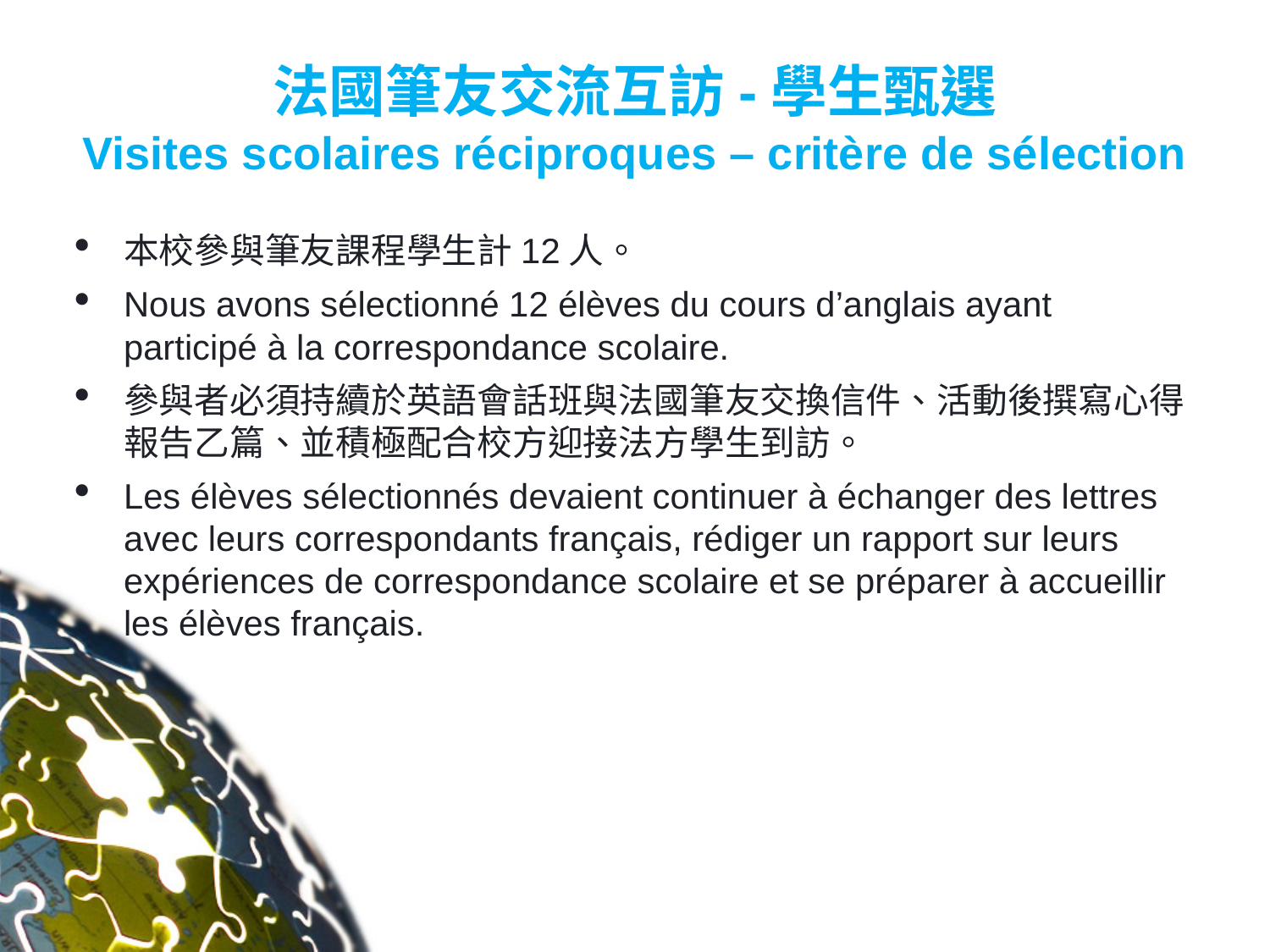

法國筆友交流互訪-學生甄選
Visites scolaires réciproques – critère de sélection
本校參與筆友課程學生計12人。
Nous avons sélectionné 12 élèves du cours d’anglais ayant participé à la correspondance scolaire.
參與者必須持續於英語會話班與法國筆友交換信件、活動後撰寫心得報告乙篇、並積極配合校方迎接法方學生到訪。
Les élèves sélectionnés devaient continuer à échanger des lettres avec leurs correspondants français, rédiger un rapport sur leurs expériences de correspondance scolaire et se préparer à accueillir les élèves français.